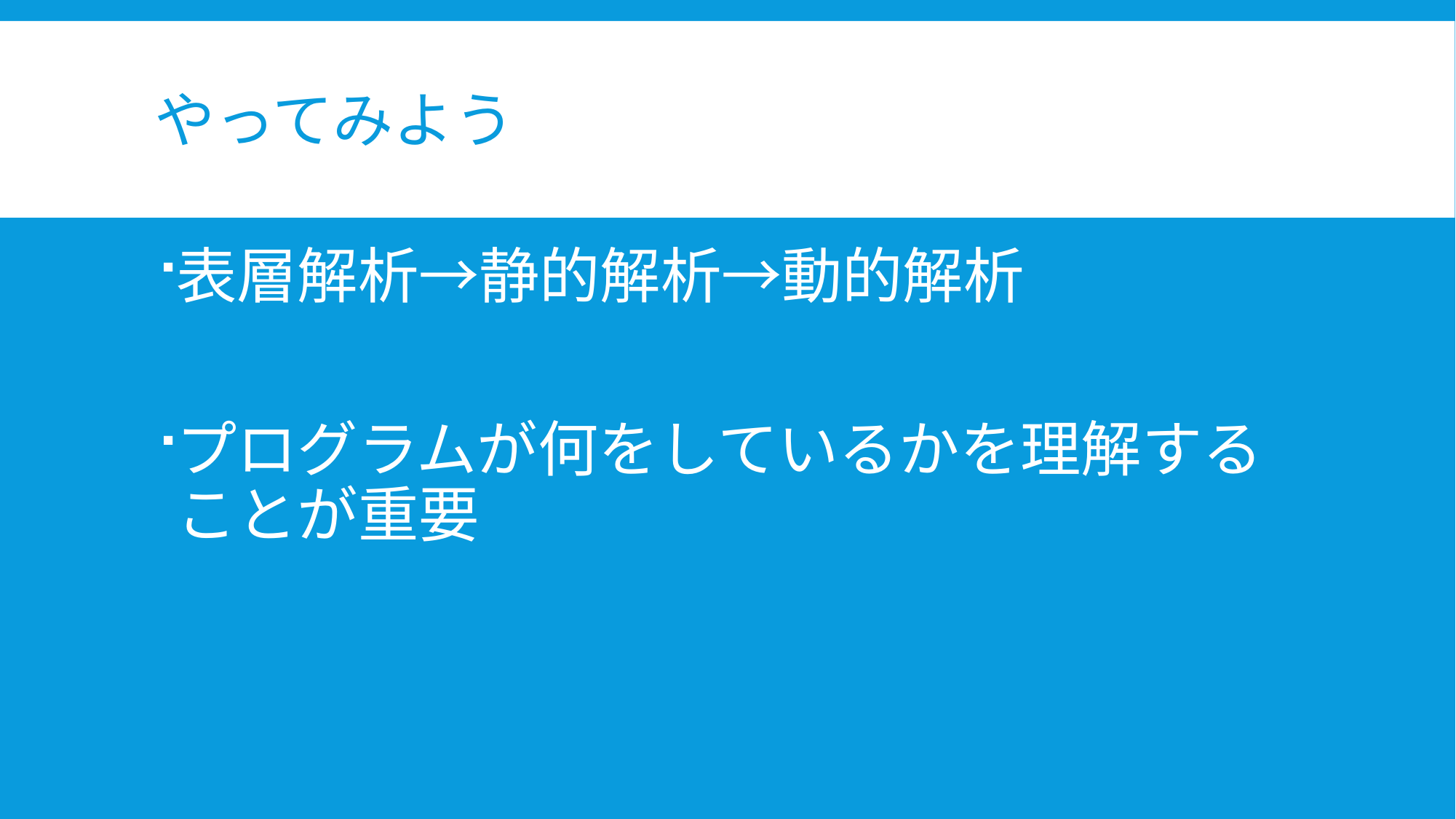

# やってみよう
表層解析→静的解析→動的解析

プログラムが何をしているかを理解することが重要